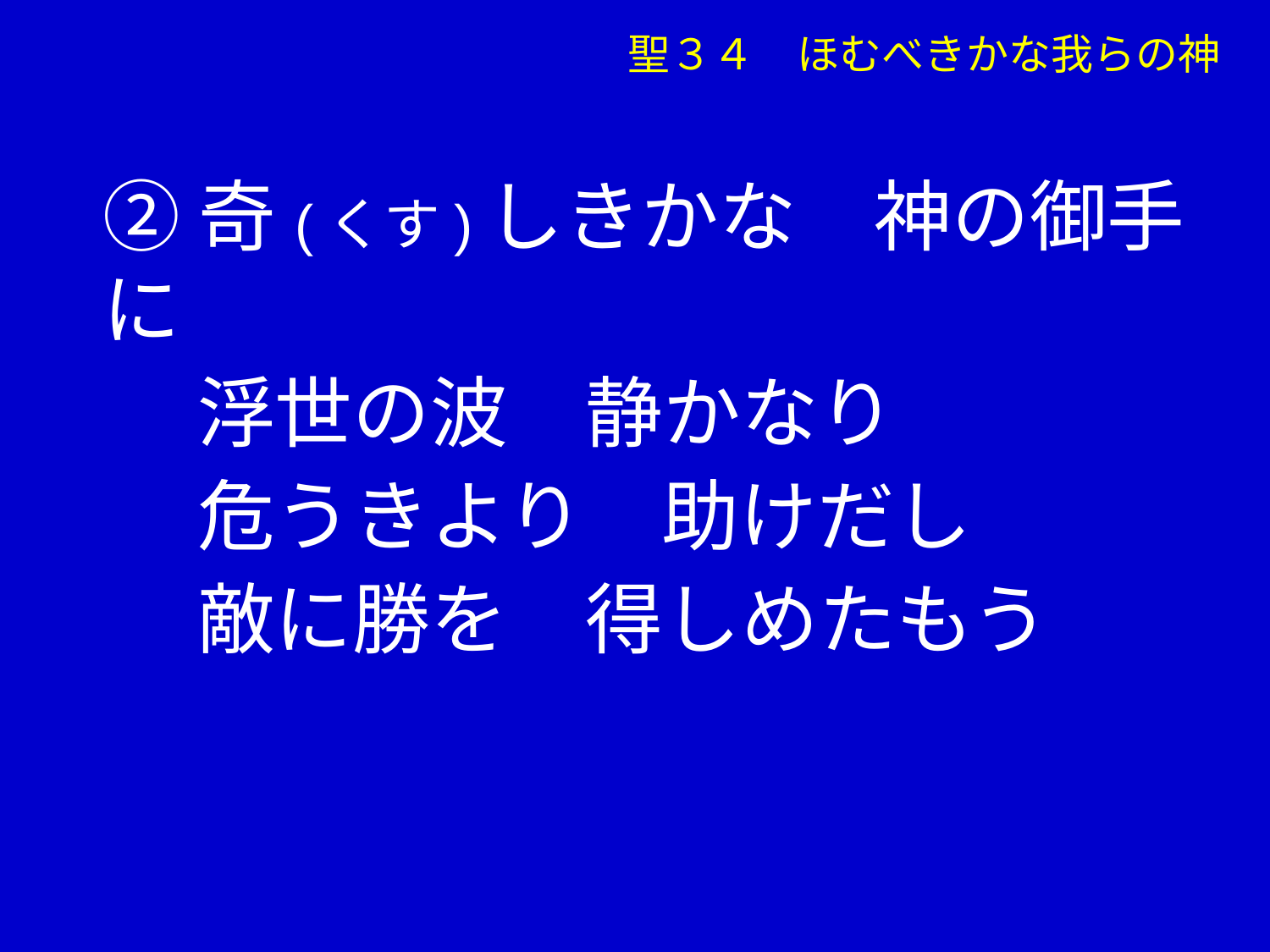

聖３４　ほむべきかな我らの神
②奇(くす)しきかな　神の御手に
　 浮世の波　静かなり
　 危うきより　助けだし
　 敵に勝を　得しめたもう